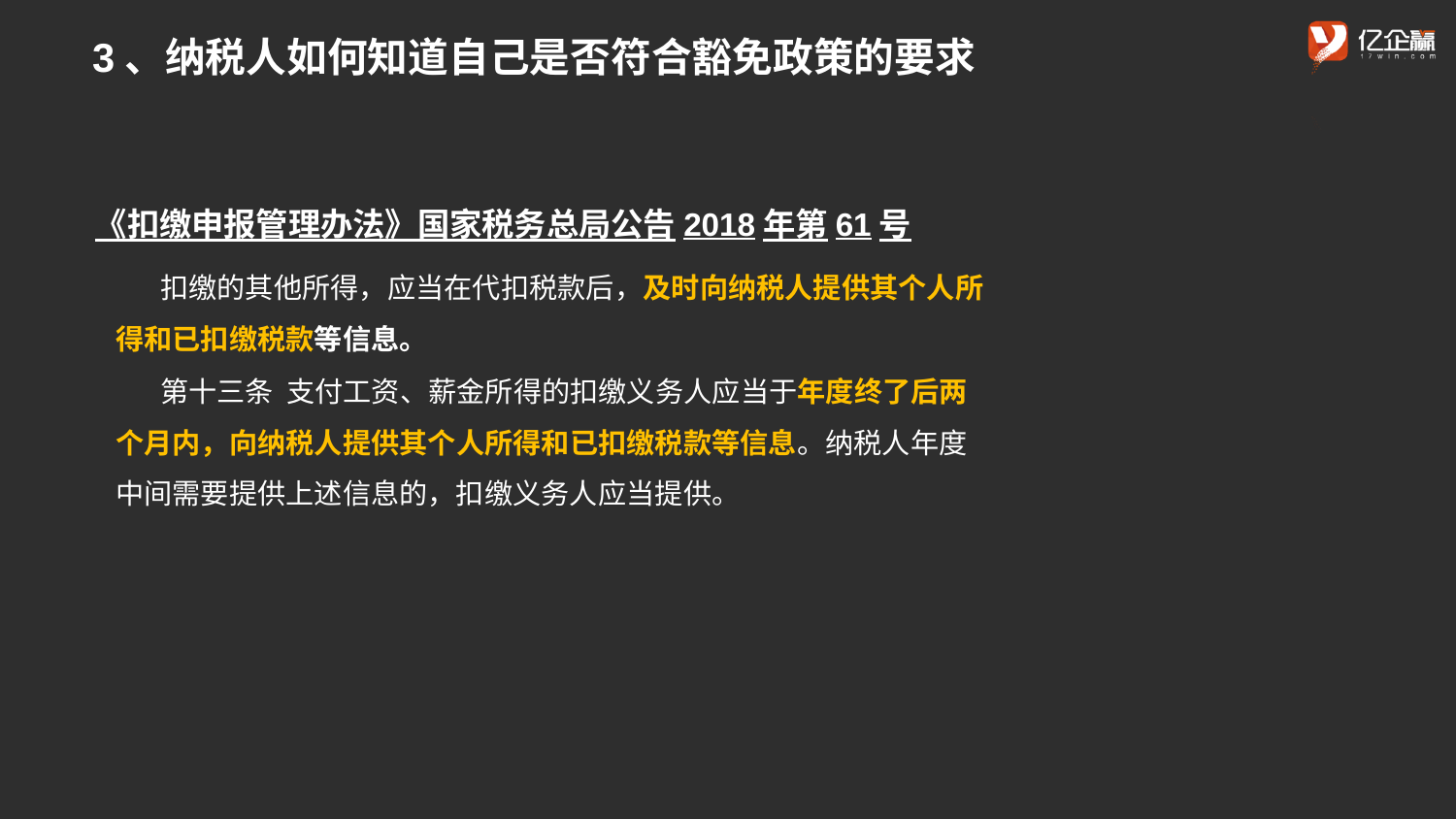

3、纳税人如何知道自己是否符合豁免政策的要求
《扣缴申报管理办法》国家税务总局公告2018年第61号
      扣缴的其他所得，应当在代扣税款后，及时向纳税人提供其个人所得和已扣缴税款等信息。
      第十三条  支付工资、薪金所得的扣缴义务人应当于年度终了后两个月内，向纳税人提供其个人所得和已扣缴税款等信息。纳税人年度中间需要提供上述信息的，扣缴义务人应当提供。